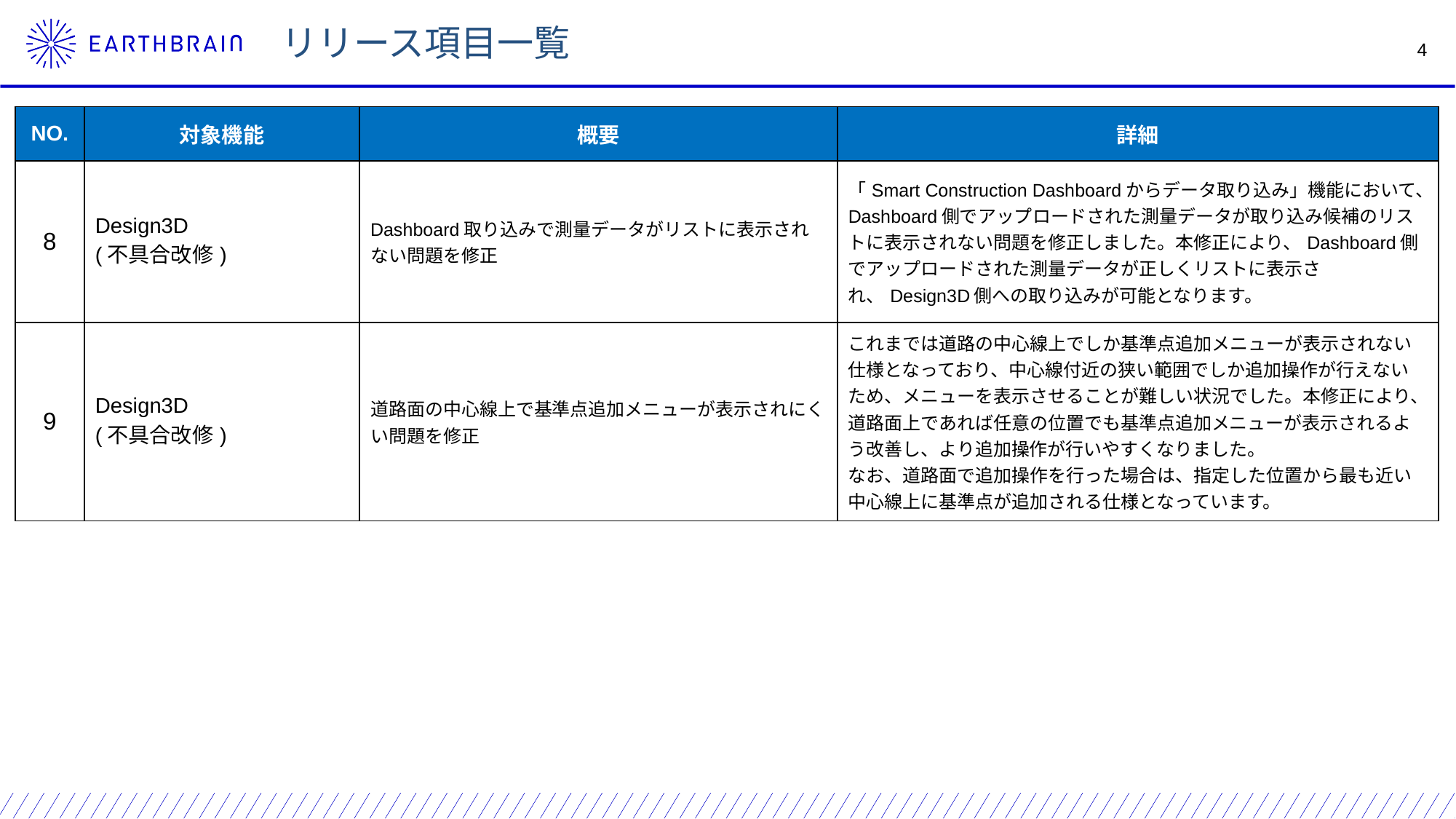

リリース項目一覧
| NO. | 対象機能 | 概要 | 詳細 |
| --- | --- | --- | --- |
| 8 | Design3D (不具合改修) | Dashboard取り込みで測量データがリストに表示されない問題を修正 | 「Smart Construction Dashboardからデータ取り込み」機能において、Dashboard側でアップロードされた測量データが取り込み候補のリストに表示されない問題を修正しました。本修正により、Dashboard側でアップロードされた測量データが正しくリストに表示され、Design3D側への取り込みが可能となります。 |
| 9 | Design3D (不具合改修) | 道路面の中心線上で基準点追加メニューが表示されにくい問題を修正 | これまでは道路の中心線上でしか基準点追加メニューが表示されない仕様となっており、中心線付近の狭い範囲でしか追加操作が行えないため、メニューを表示させることが難しい状況でした。本修正により、道路面上であれば任意の位置でも基準点追加メニューが表示されるよう改善し、より追加操作が行いやすくなりました。 なお、道路面で追加操作を行った場合は、指定した位置から最も近い中心線上に基準点が追加される仕様となっています。 |